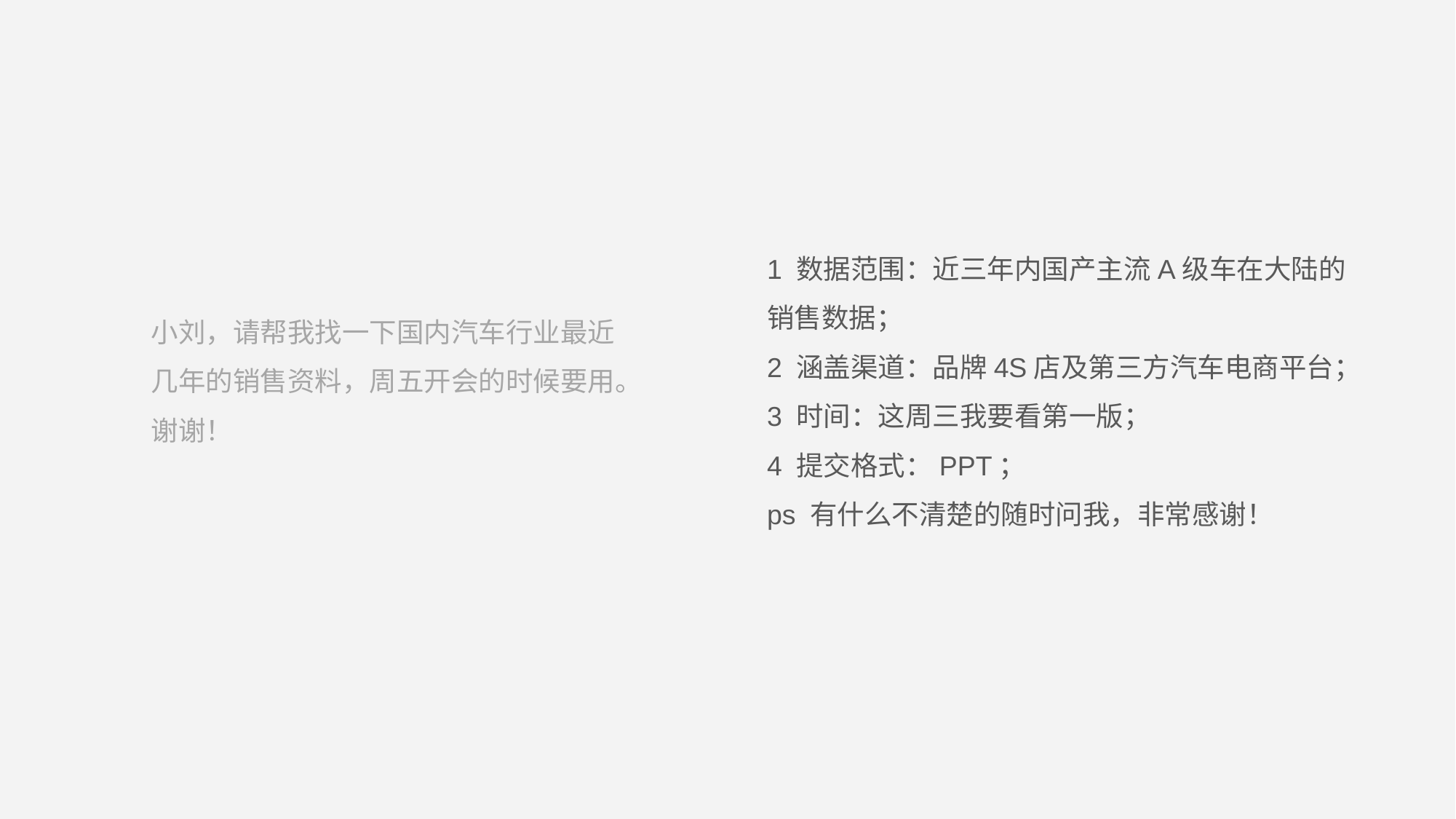

1 数据范围：近三年内国产主流A级车在大陆的销售数据；
2 涵盖渠道：品牌4S店及第三方汽车电商平台；
3 时间：这周三我要看第一版；
4 提交格式：PPT；
ps 有什么不清楚的随时问我，非常感谢！
小刘，请帮我找一下国内汽车行业最近几年的销售资料，周五开会的时候要用。谢谢！